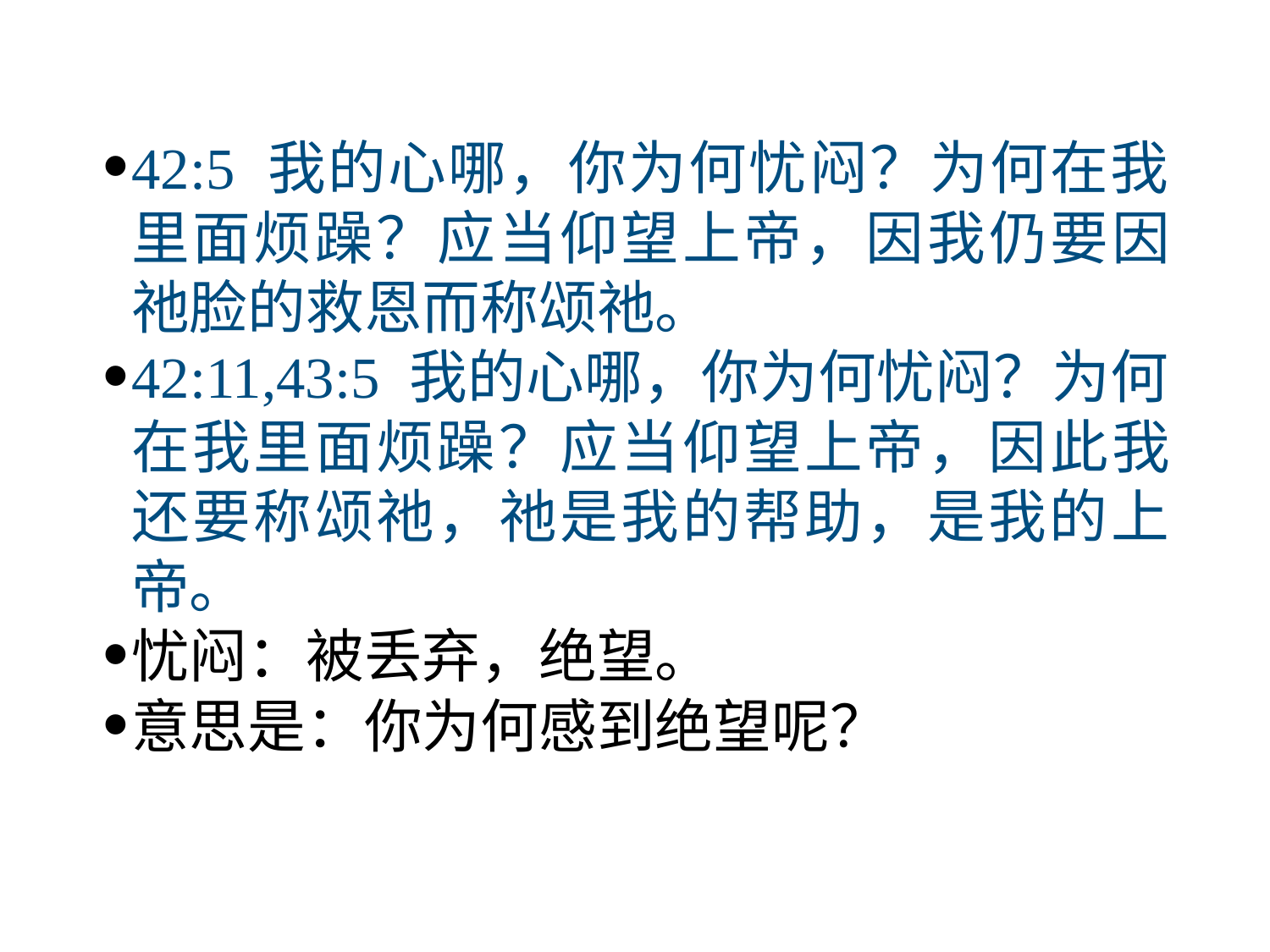

# 42:5 我的心哪，你为何忧闷？为何在我里面烦躁？应当仰望上帝，因我仍要因祂脸的救恩而称颂祂。
42:11,43:5 我的心哪，你为何忧闷？为何在我里面烦躁？应当仰望上帝，因此我还要称颂祂，祂是我的帮助，是我的上帝。
忧闷：被丢弃，绝望。
意思是：你为何感到绝望呢？